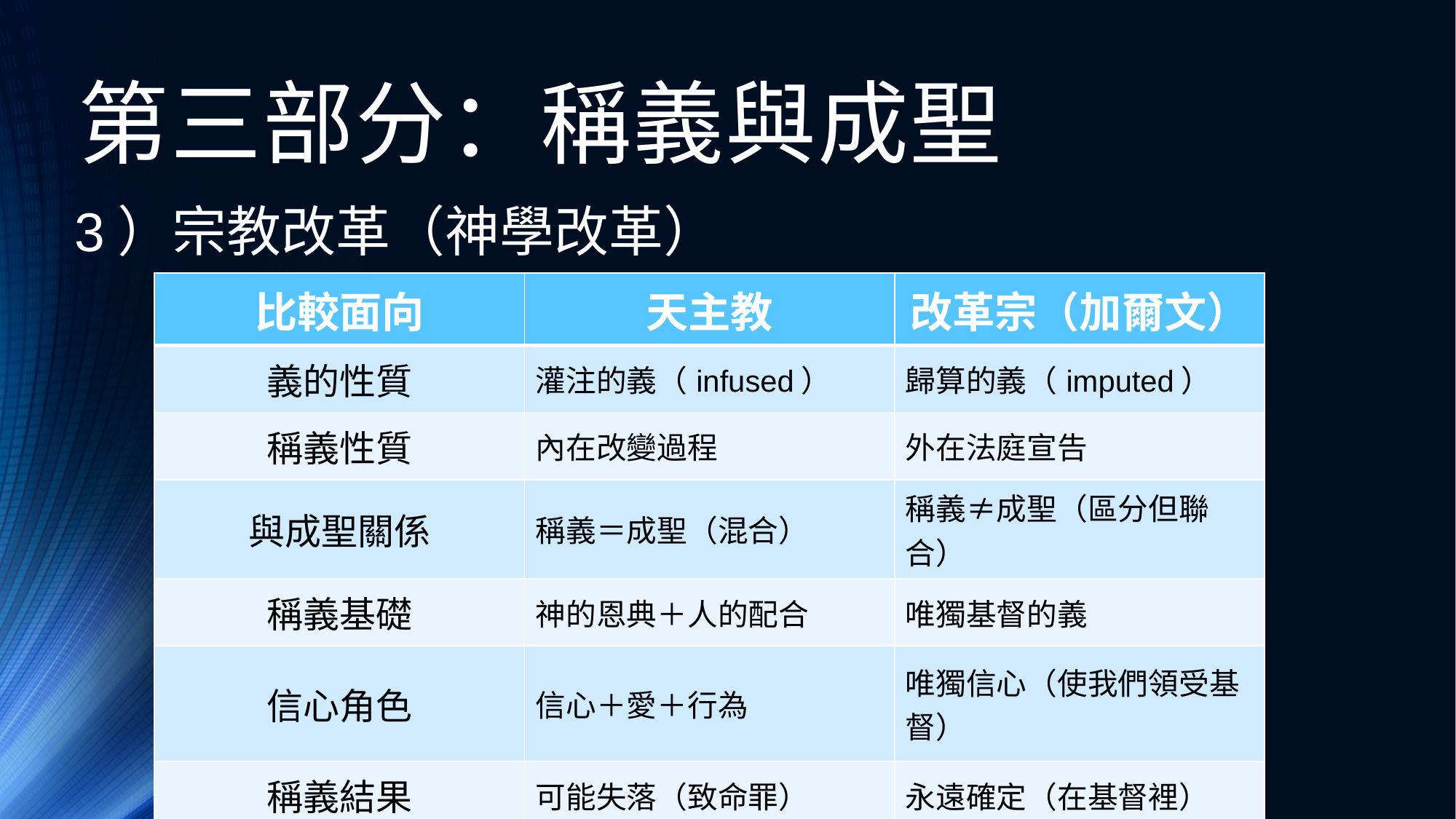

# 第三部分：稱義與成聖
3）宗教改革（神學改革）

| 比較面向 | 天主教 | 改革宗（加爾文） |
| --- | --- | --- |
| 義的性質 | 灌注的義（infused） | 歸算的義（imputed） |
| 稱義性質 | 內在改變過程 | 外在法庭宣告 |
| 與成聖關係 | 稱義＝成聖（混合） | 稱義≠成聖（區分但聯合） |
| 稱義基礎 | 神的恩典＋人的配合 | 唯獨基督的義 |
| 信心角色 | 信心＋愛＋行為 | 唯獨信心（使我們領受基督） |
| 稱義結果 | 可能失落（致命罪） | 永遠確定（在基督裡） |